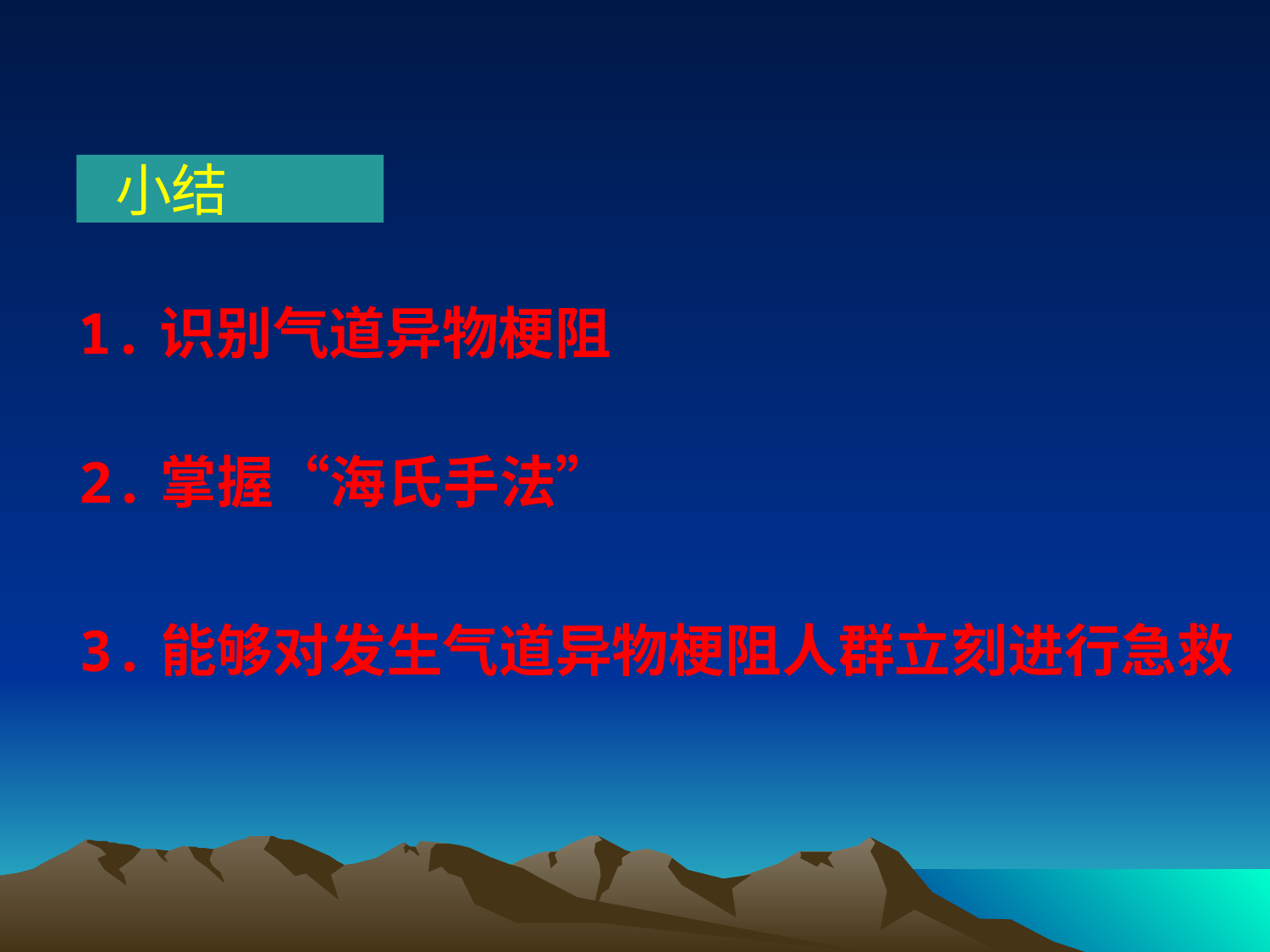

小结
1.识别气道异物梗阻
2.掌握“海氏手法”

3.能够对发生气道异物梗阻人群立刻进行急救
148